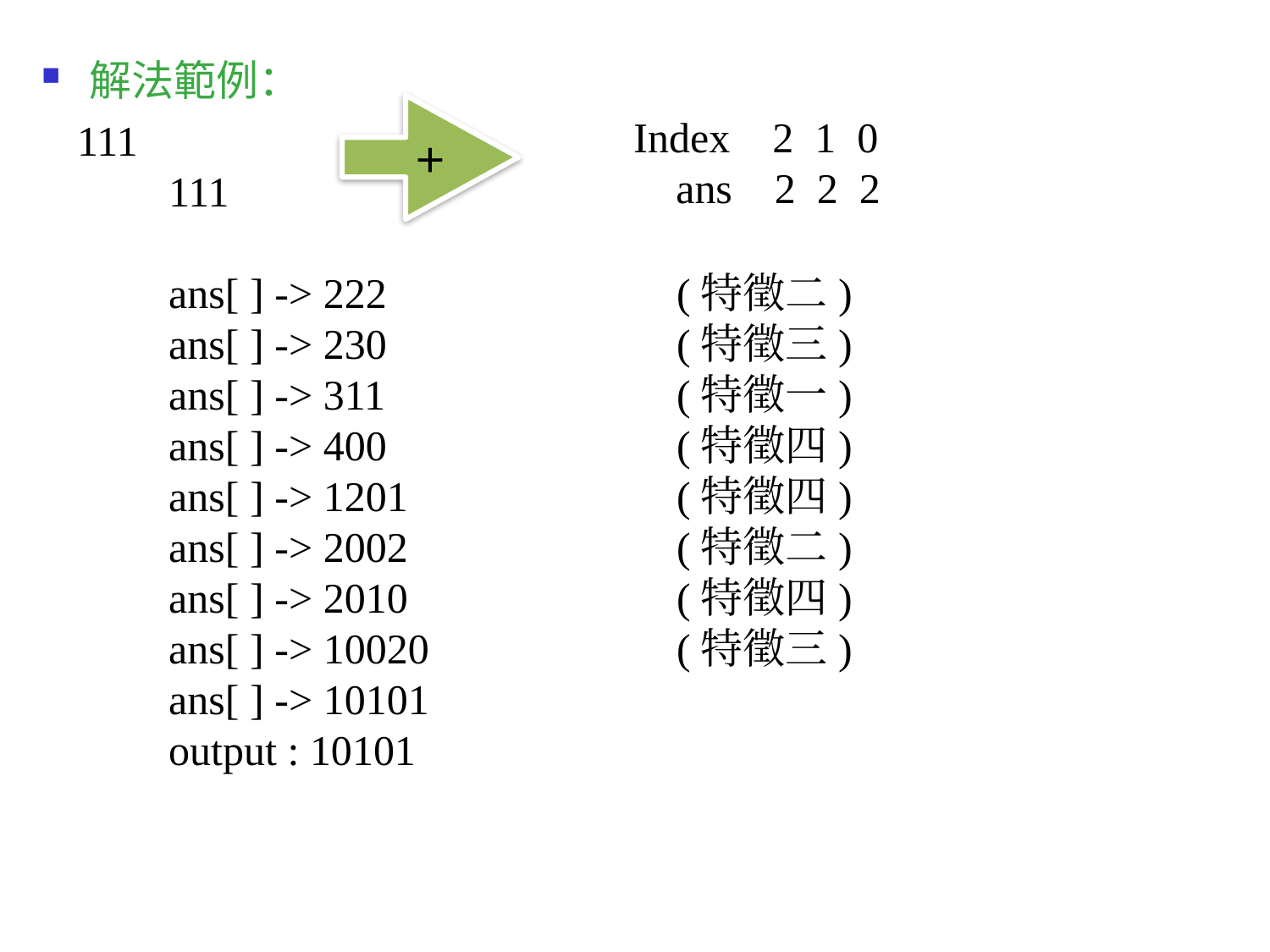

解法範例：
   111
	111

	ans[ ] -> 222			(特徵二)
	ans[ ] -> 230			(特徵三)
	ans[ ] -> 311			(特徵一)
	ans[ ] -> 400			(特徵四)
	ans[ ] -> 1201			(特徵四)
	ans[ ] -> 2002			(特徵二)
	ans[ ] -> 2010			(特徵四)
	ans[ ] -> 10020		(特徵三)
	ans[ ] -> 10101
	output : 10101

Index    2  1  0
    ans    2  2  2
+
5